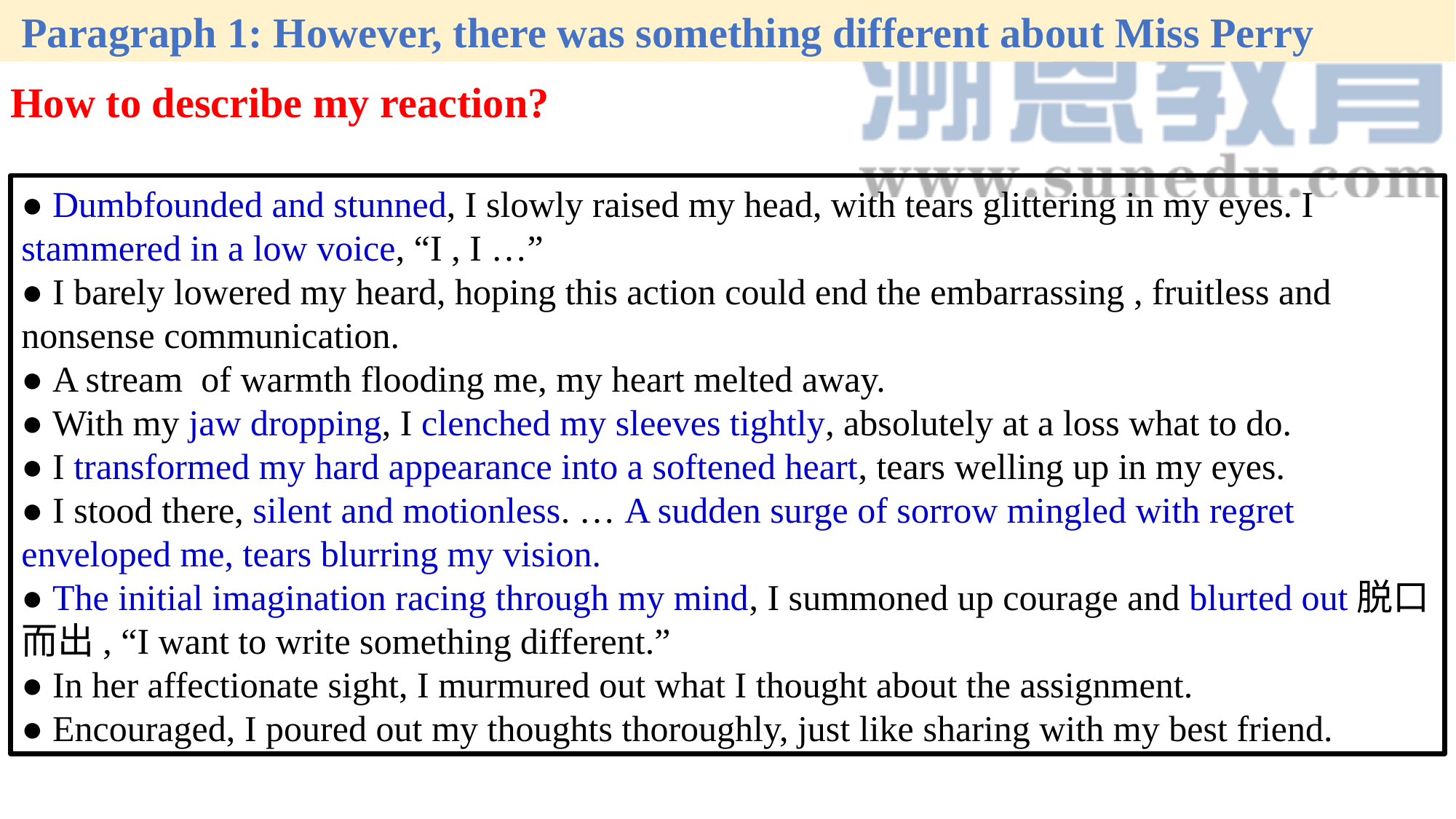

Paragraph 1: However, there was something different about Miss Perry
How to describe my reaction?
● Dumbfounded and stunned, I slowly raised my head, with tears glittering in my eyes. I stammered in a low voice, “I , I …”
● I barely lowered my heard, hoping this action could end the embarrassing , fruitless and nonsense communication.
● A stream  of warmth flooding me, my heart melted away.
● With my jaw dropping, I clenched my sleeves tightly, absolutely at a loss what to do.
● I transformed my hard appearance into a softened heart, tears welling up in my eyes.
● I stood there, silent and motionless. … A sudden surge of sorrow mingled with regret enveloped me, tears blurring my vision.
● The initial imagination racing through my mind, I summoned up courage and blurted out脱口而出, “I want to write something different.”
● In her affectionate sight, I murmured out what I thought about the assignment.
● Encouraged, I poured out my thoughts thoroughly, just like sharing with my best friend.